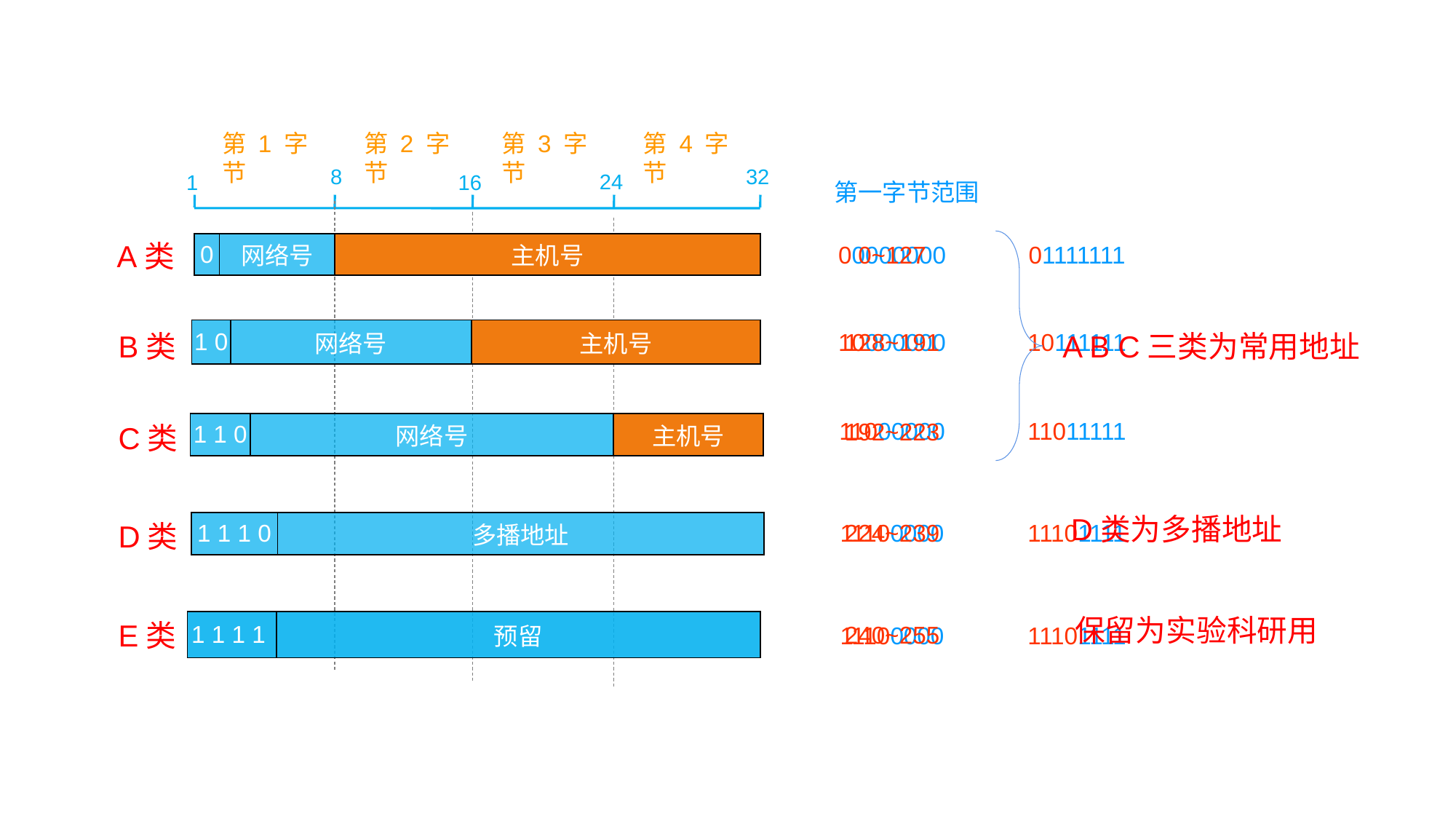

第3字节
第4字节
第1字节
第2字节
8
32
24
1
16
第一字节范围

A类
| 0 | 网络号 | 主机号 |
| --- | --- | --- |
00000000
01111111
0~127
| 1 0 | 网络号 | 主机号 |
| --- | --- | --- |
B类
10000000
10111111
128~191
A B C三类为常用地址
11000000
11011111
192~223
| 1 1 0 | 网络号 | 主机号 |
| --- | --- | --- |
C类
D类为多播地址
11100000
11101111
224~239
D类
| 1 1 1 0 | 多播地址 |
| --- | --- |
保留为实验科研用
E类
| 1 1 1 1 | 预留 |
| --- | --- |
240~255
11100000
11101111